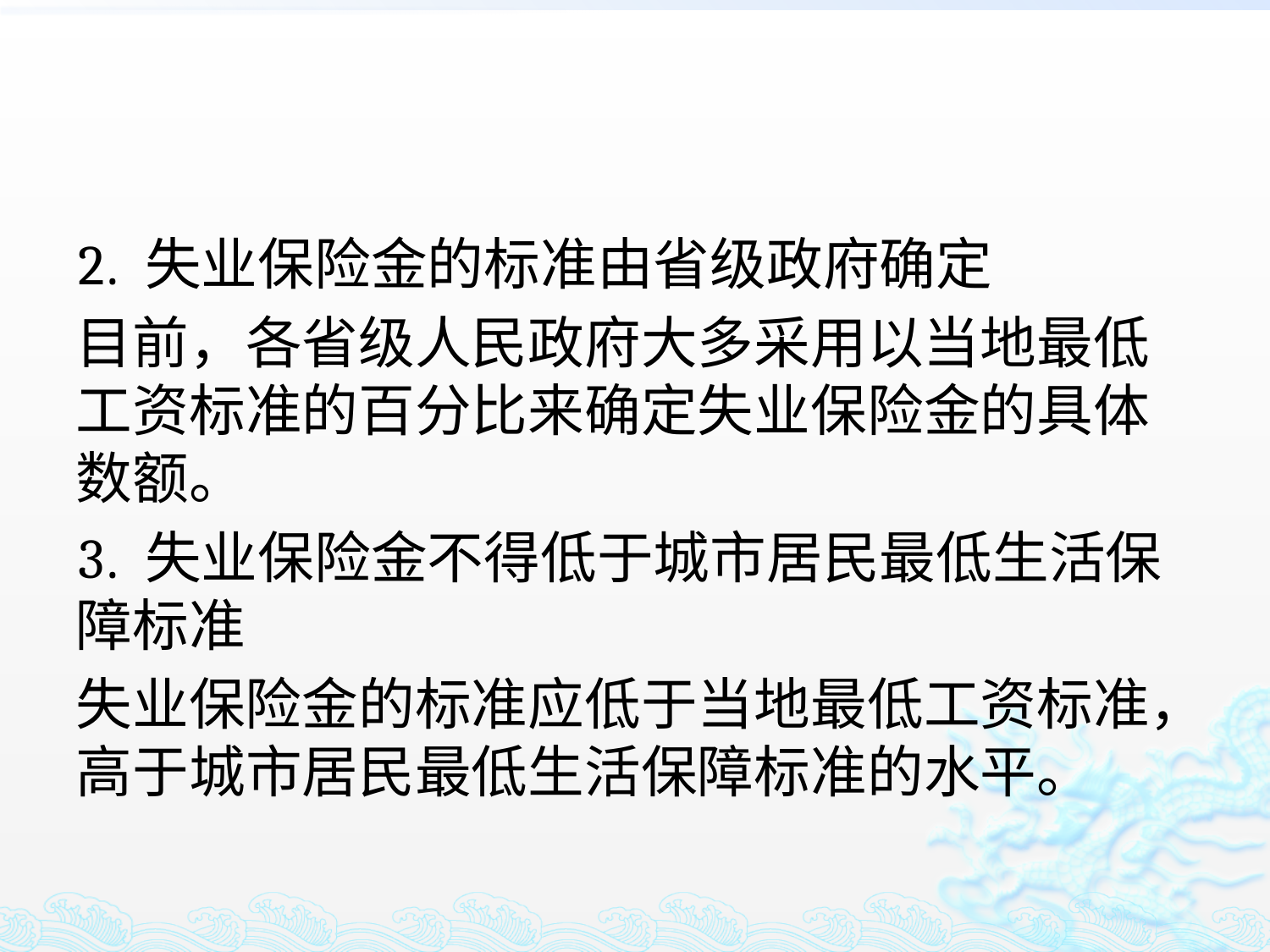

#
2. 失业保险金的标准由省级政府确定
目前，各省级人民政府大多采用以当地最低工资标准的百分比来确定失业保险金的具体数额。
3. 失业保险金不得低于城市居民最低生活保障标准
失业保险金的标准应低于当地最低工资标准，高于城市居民最低生活保障标准的水平。